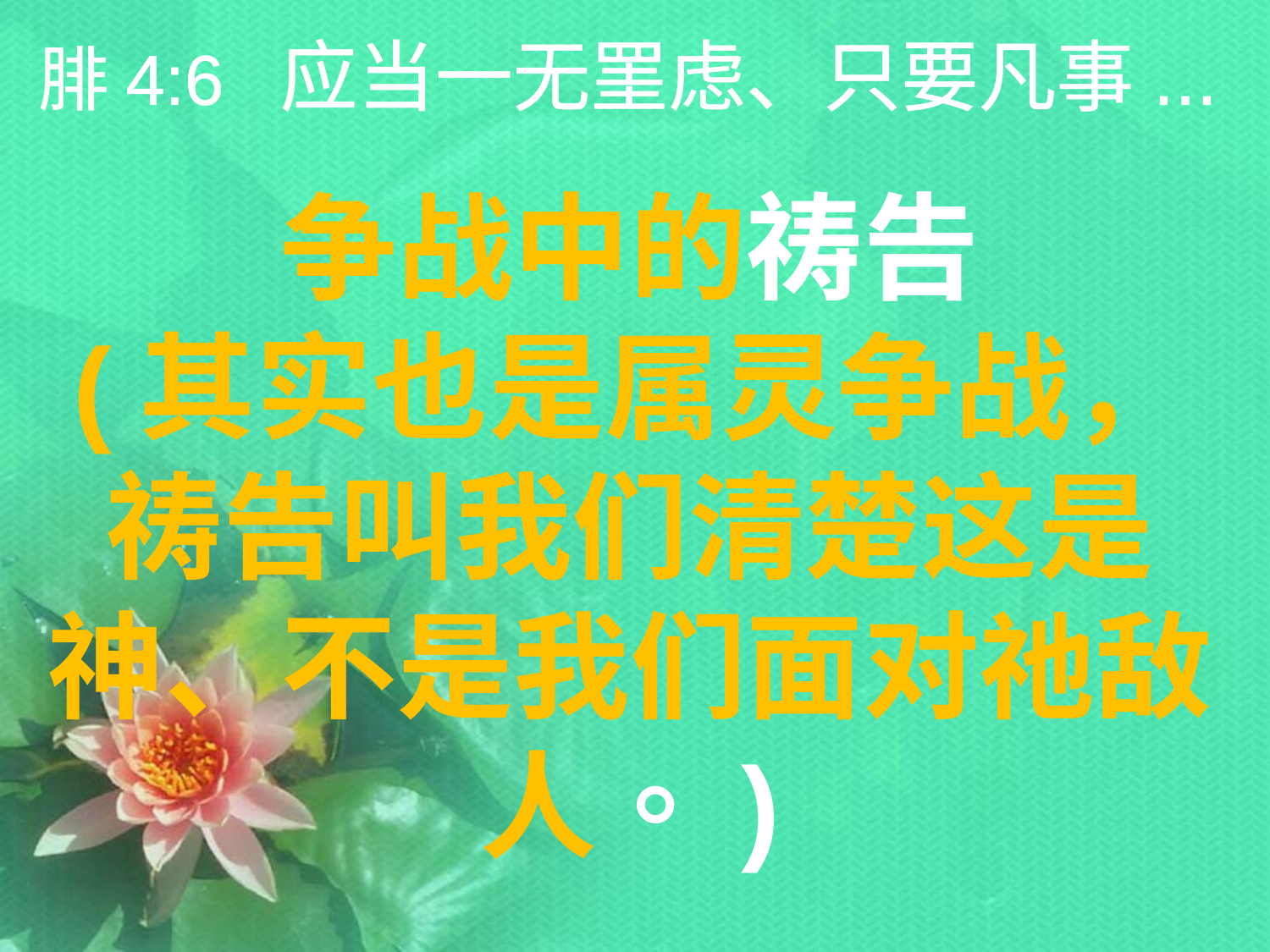

腓4:6  应当一无罣虑、只要凡事...
争战中的祷告
(其实也是属灵争战，祷告叫我们清楚这是神、不是我们面对祂敌人。)